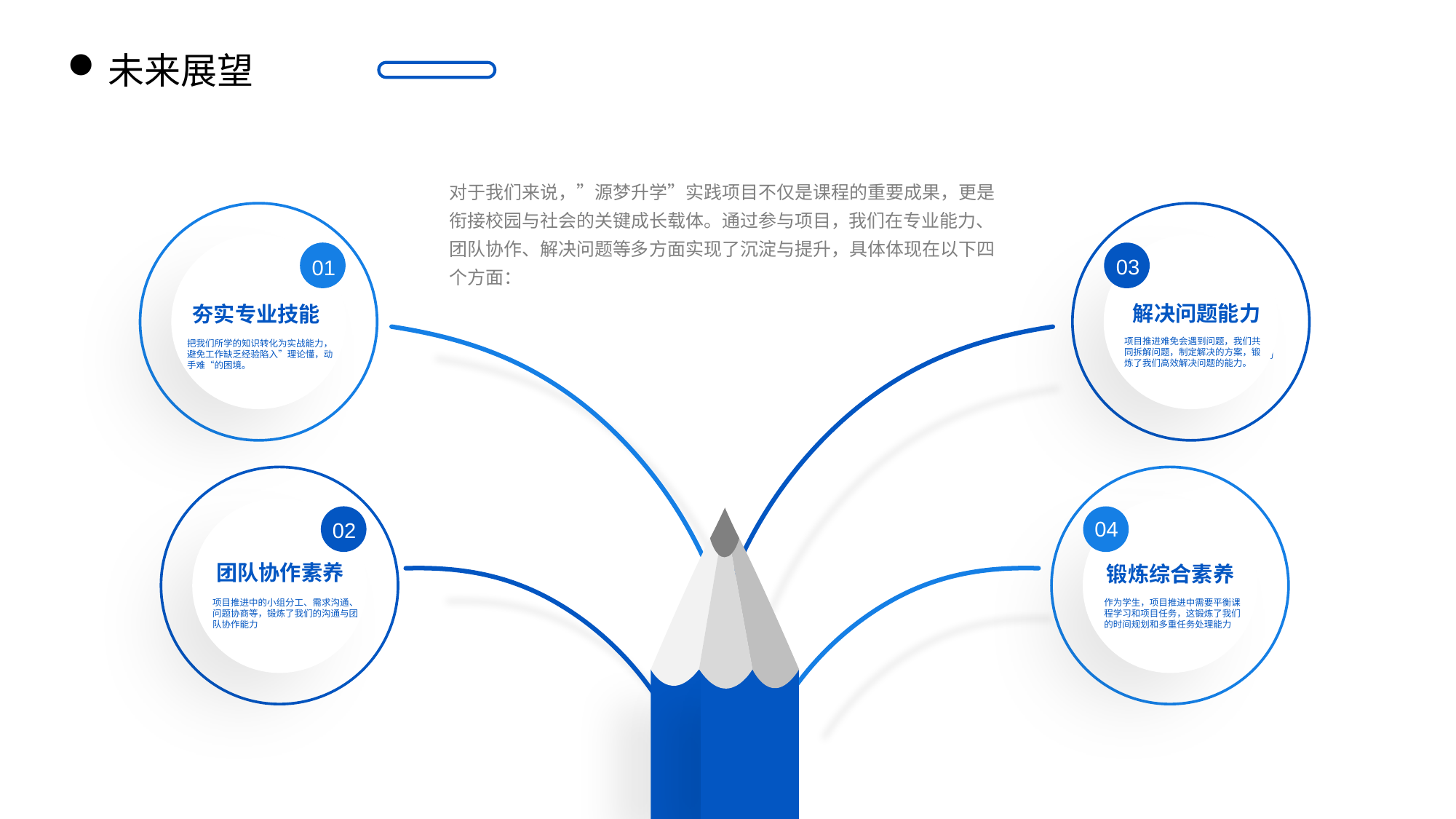

未来展望

对于我们来说，”源梦升学”实践项目不仅是课程的重要成果，更是衔接校园与社会的关键成长载体。通过参与项目，我们在专业能力、团队协作、解决问题等多方面实现了沉淀与提升，具体体现在以下四个方面：

夯实专业技能
夯实专业技能
夯实专业技能
夯实专业技能
夯实专业技能
把我们所学的知识转化为实战能力，避免工作缺乏经验陷入”理论懂，动手难“的困境。
把我们所学的知识转化为实战能力，避免工作缺乏经验陷入”理论懂，动手难“的困境。
把我们所学的知识转化为实战能力，避免工作缺乏经验陷入”理论懂，动手难“的困境。
把我们所学的知识转化为实战能力，避免工作缺乏经验陷入”理论懂，动手难“的困境。

03
01
解决问题能力
项目推进难免会遇到问题，我们共同拆解问题，制定解决的方案，锻炼了我们高效解决问题的能力。

04
02

锻炼综合素养
团队协作素养
项目推进中的小组分工、需求沟通、问题协商等，锻炼了我们的沟通与团队协作能力
作为学生，项目推进中需要平衡课程学习和项目任务，这锻炼了我们的时间规划和多重任务处理能力